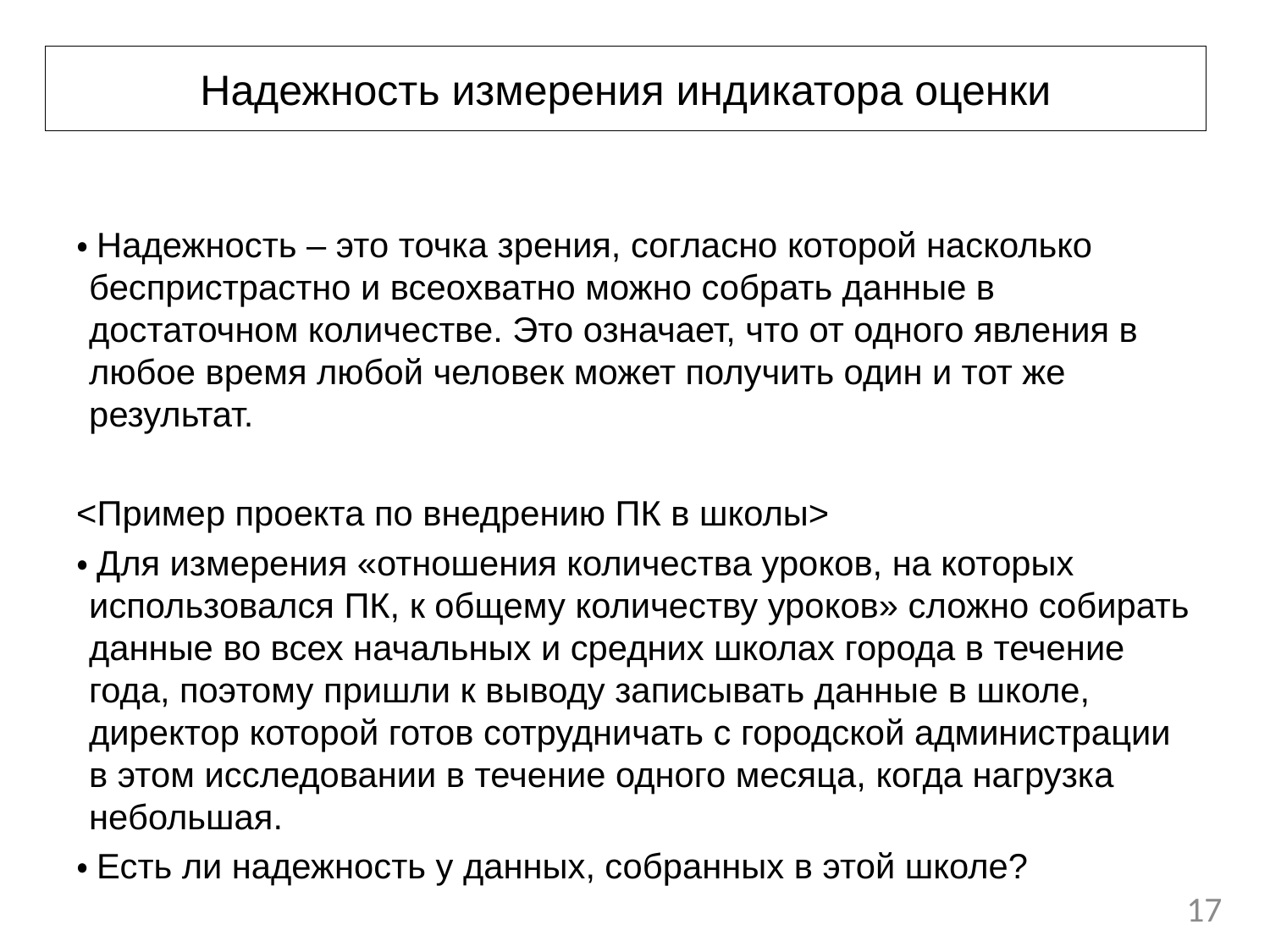

# Надежность измерения индикатора оценки
・Надежность – это точка зрения, согласно которой насколько беспристрастно и всеохватно можно собрать данные в достаточном количестве. Это означает, что от одного явления в любое время любой человек может получить один и тот же результат.

<Пример проекта по внедрению ПК в школы>
・Для измерения «отношения количества уроков, на которых использовался ПК, к общему количеству уроков» сложно собирать данные во всех начальных и средних школах города в течение года, поэтому пришли к выводу записывать данные в школе, директор которой готов сотрудничать с городской администрации в этом исследовании в течение одного месяца, когда нагрузка небольшая.
・Есть ли надежность у данных, собранных в этой школе?

17